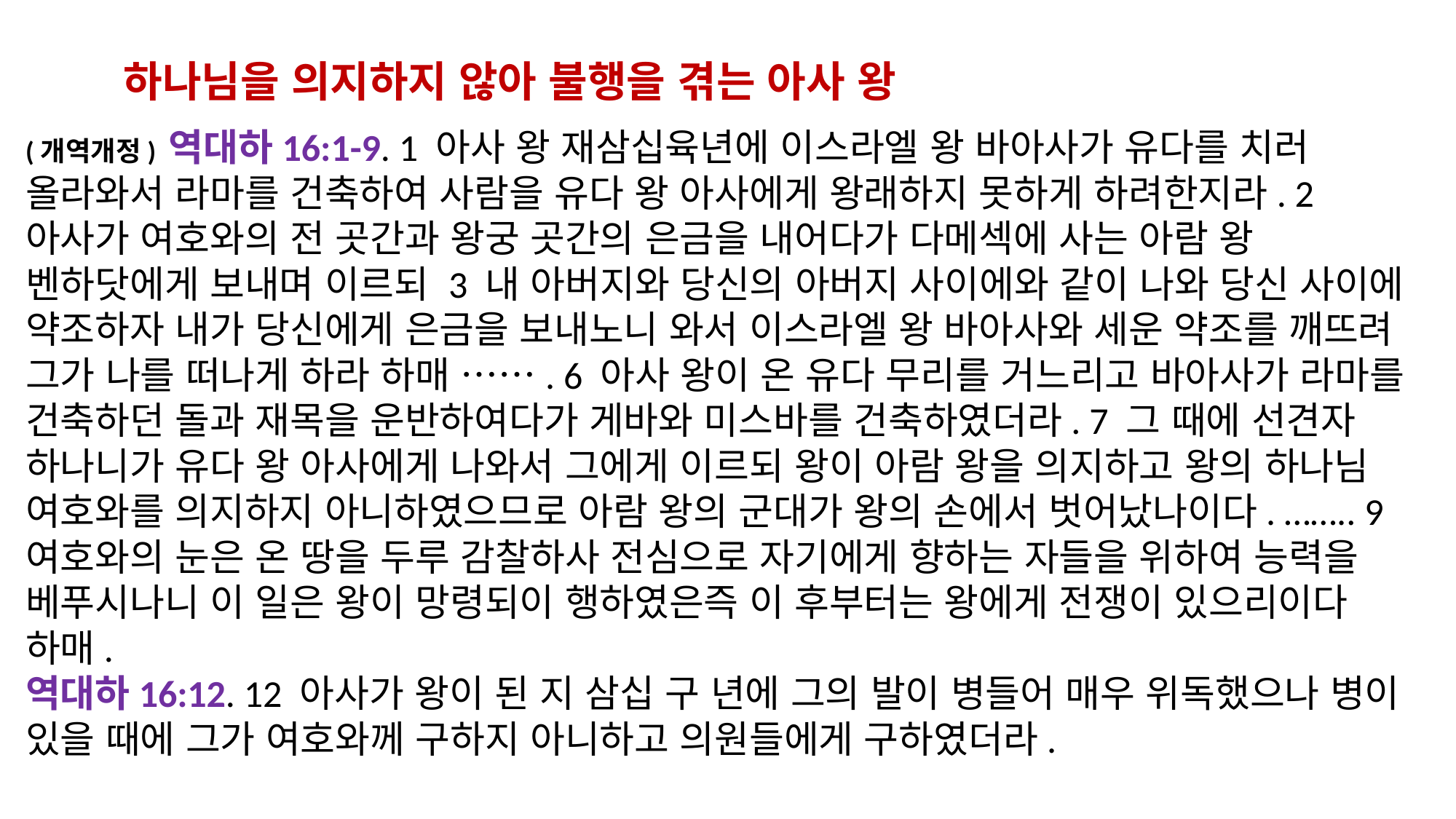

하나님을 의지하지 않아 불행을 겪는 아사 왕

(개역개정) 역대하16:1-9. 1 아사 왕 재삼십육년에 이스라엘 왕 바아사가 유다를 치러 올라와서 라마를 건축하여 사람을 유다 왕 아사에게 왕래하지 못하게 하려한지라. 2 아사가 여호와의 전 곳간과 왕궁 곳간의 은금을 내어다가 다메섹에 사는 아람 왕 벤하닷에게 보내며 이르되 3 내 아버지와 당신의 아버지 사이에와 같이 나와 당신 사이에 약조하자 내가 당신에게 은금을 보내노니 와서 이스라엘 왕 바아사와 세운 약조를 깨뜨려 그가 나를 떠나게 하라 하매 ……. 6 아사 왕이 온 유다 무리를 거느리고 바아사가 라마를 건축하던 돌과 재목을 운반하여다가 게바와 미스바를 건축하였더라. 7 그 때에 선견자 하나니가 유다 왕 아사에게 나와서 그에게 이르되 왕이 아람 왕을 의지하고 왕의 하나님 여호와를 의지하지 아니하였으므로 아람 왕의 군대가 왕의 손에서 벗어났나이다. …….. 9 여호와의 눈은 온 땅을 두루 감찰하사 전심으로 자기에게 향하는 자들을 위하여 능력을 베푸시나니 이 일은 왕이 망령되이 행하였은즉 이 후부터는 왕에게 전쟁이 있으리이다 하매.
역대하16:12. 12 아사가 왕이 된 지 삼십 구 년에 그의 발이 병들어 매우 위독했으나 병이 있을 때에 그가 여호와께 구하지 아니하고 의원들에게 구하였더라.